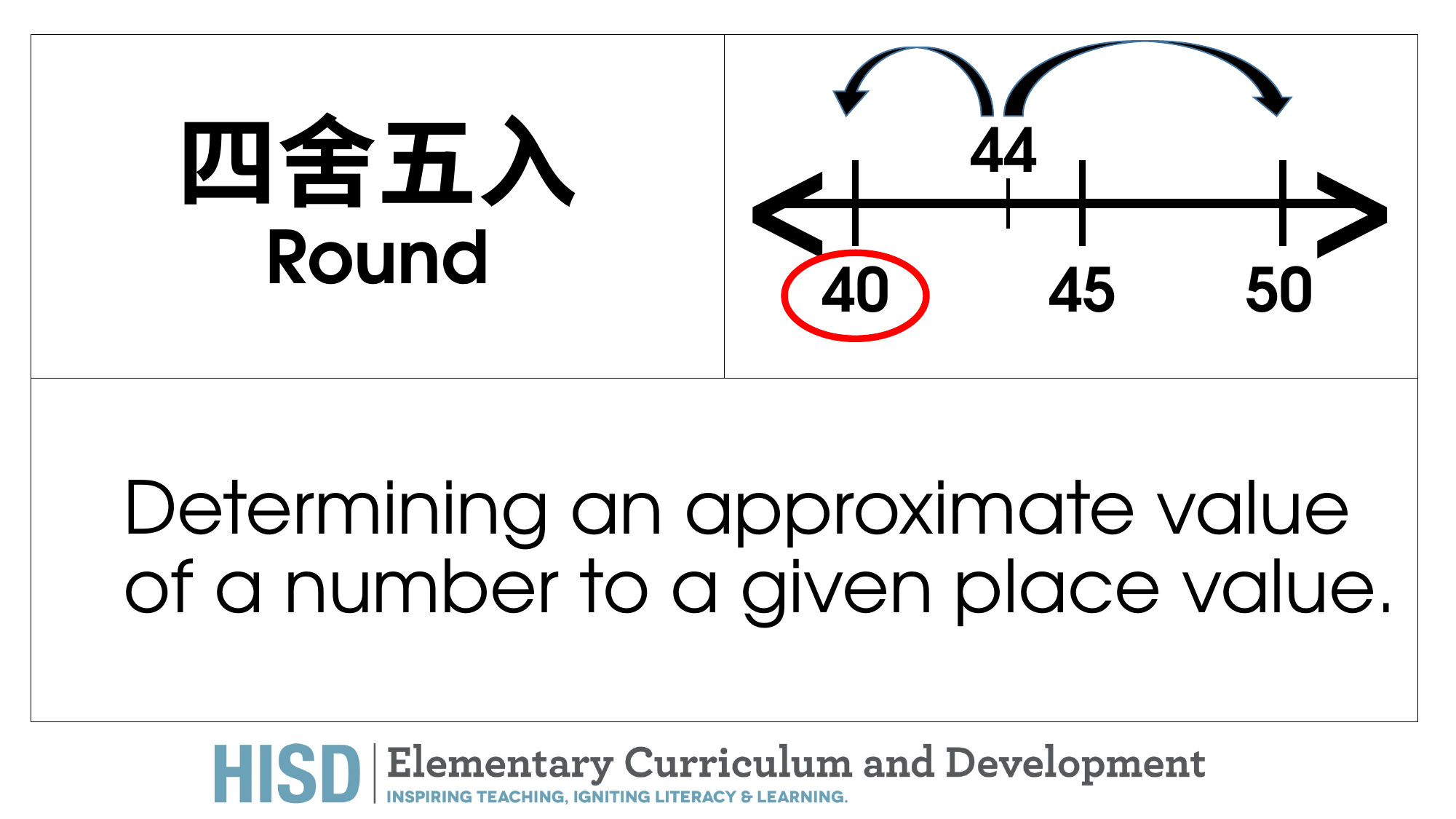

<              >
# 四舍五入 Round

44
40
45
50

Determining an approximate value of a number to a given place value.